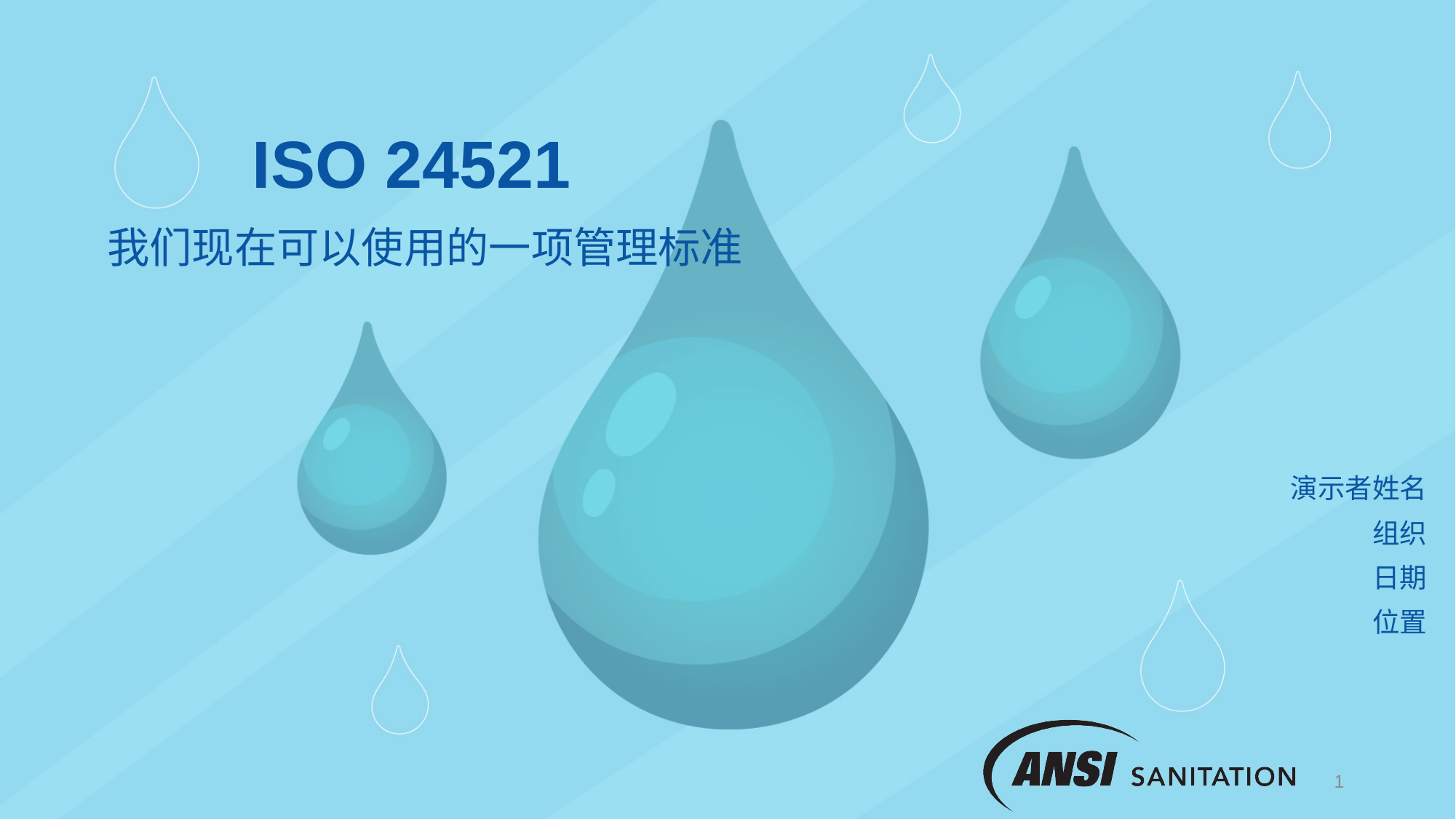

# ISO 24521
我们现在可以使用的一项管理标准

演示者姓名
组织
日期
位置

1